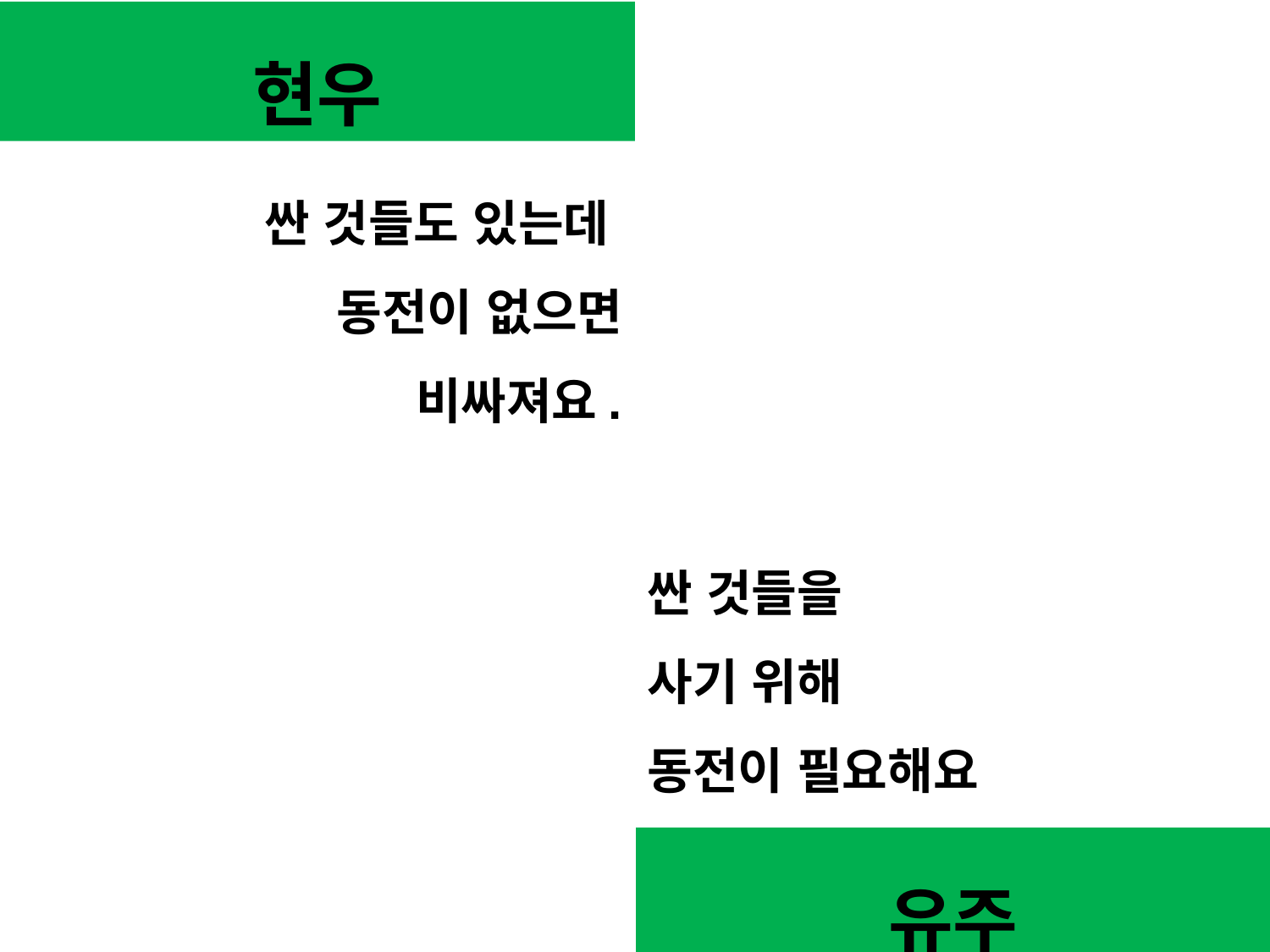

현우
싼 것들도 있는데
동전이 없으면
 비싸져요.
싼 것들을
사기 위해
동전이 필요해요
유주